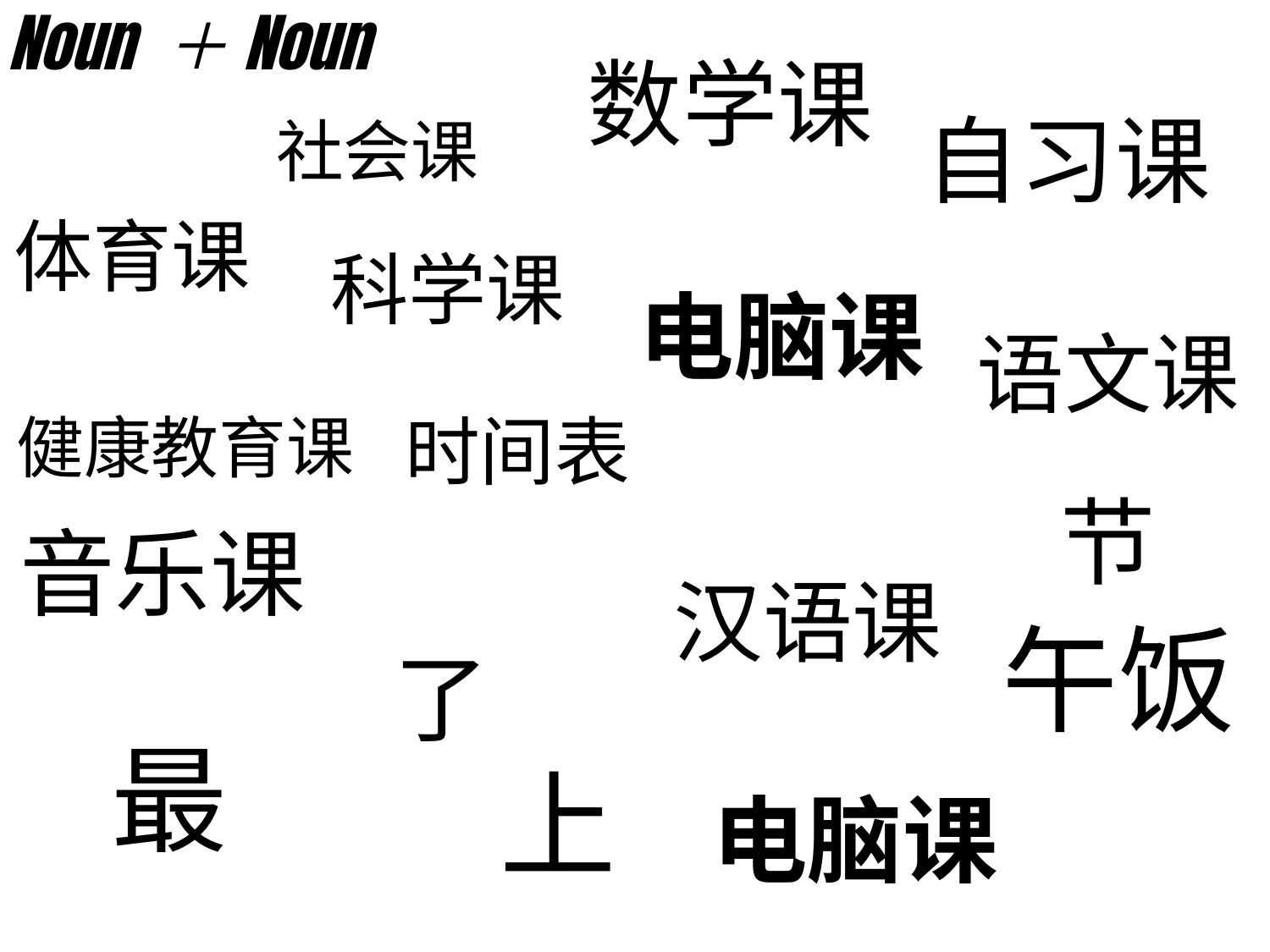

Noun ＋Noun
数学课
自习课
社会课
体育课
科学课
电脑课
语文课
时间表
健康教育课
节

音乐课
汉语课
午饭
了

最
上
# 电脑课